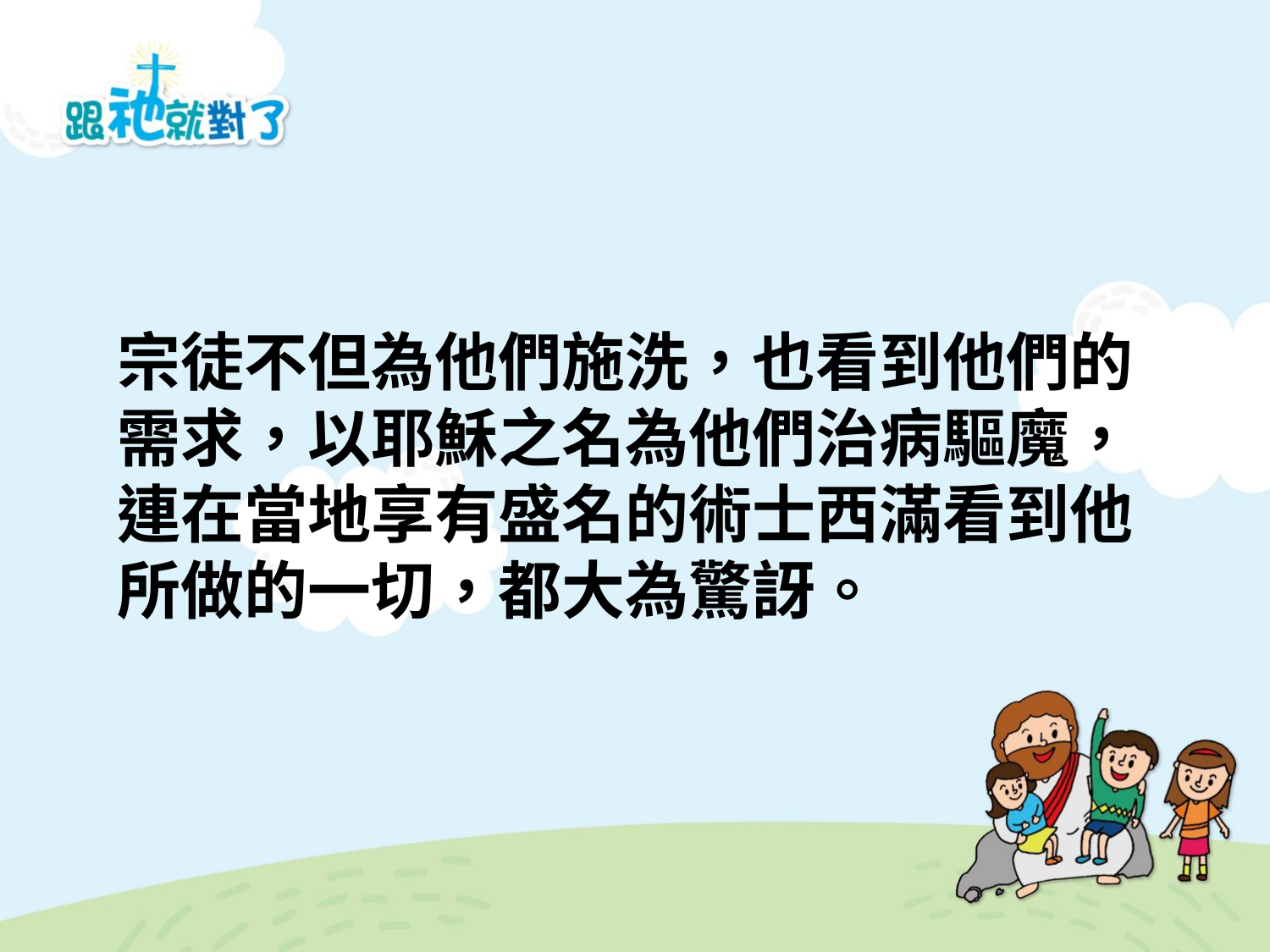

宗徒不但為他們施洗，也看到他們的需求，以耶穌之名為他們治病驅魔，連在當地享有盛名的術士西滿看到他所做的一切，都大為驚訝。